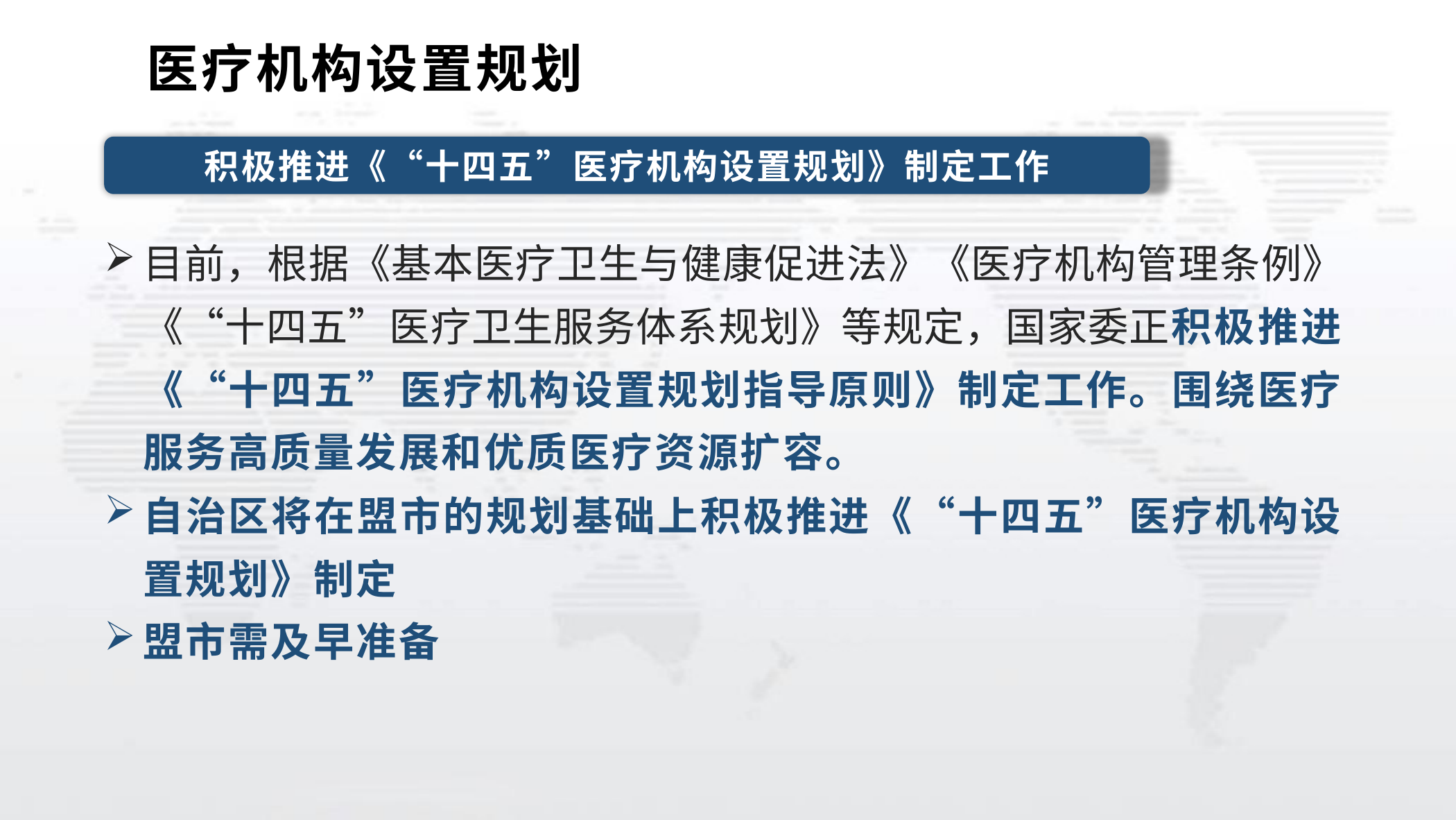

医疗机构设置规划
积极推进《“十四五”医疗机构设置规划》制定工作

目前，根据《基本医疗卫生与健康促进法》《医疗机构管理条例》《“十四五”医疗卫生服务体系规划》等规定，国家委正积极推进《“十四五”医疗机构设置规划指导原则》制定工作。围绕医疗服务高质量发展和优质医疗资源扩容。
自治区将在盟市的规划基础上积极推进《“十四五”医疗机构设置规划》制定
盟市需及早准备